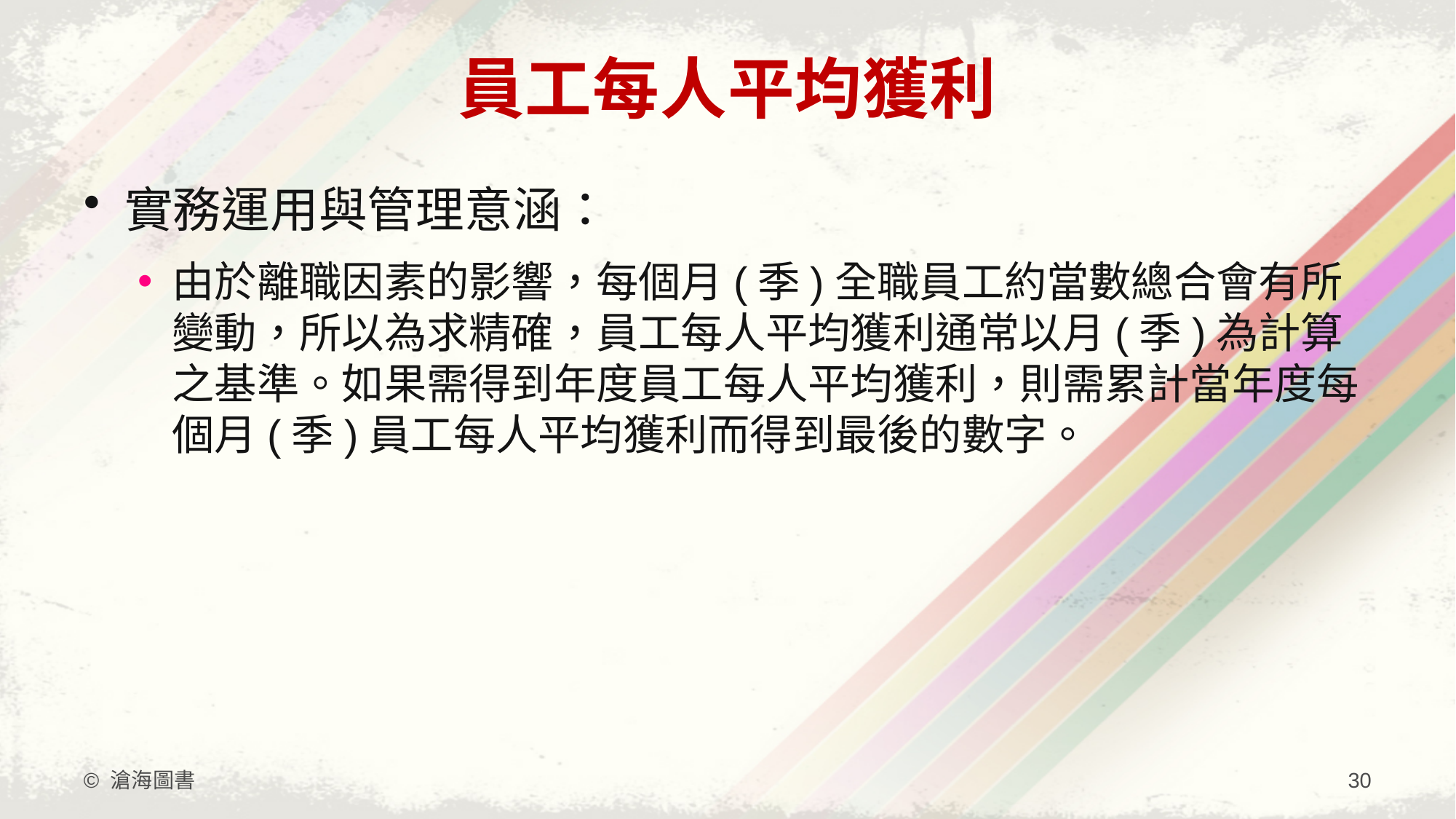

# 員工每人平均獲利
實務運用與管理意涵：
由於離職因素的影響，每個月(季)全職員工約當數總合會有所變動，所以為求精確，員工每人平均獲利通常以月(季)為計算之基準。如果需得到年度員工每人平均獲利，則需累計當年度每個月(季)員工每人平均獲利而得到最後的數字。

© 滄海圖書
30